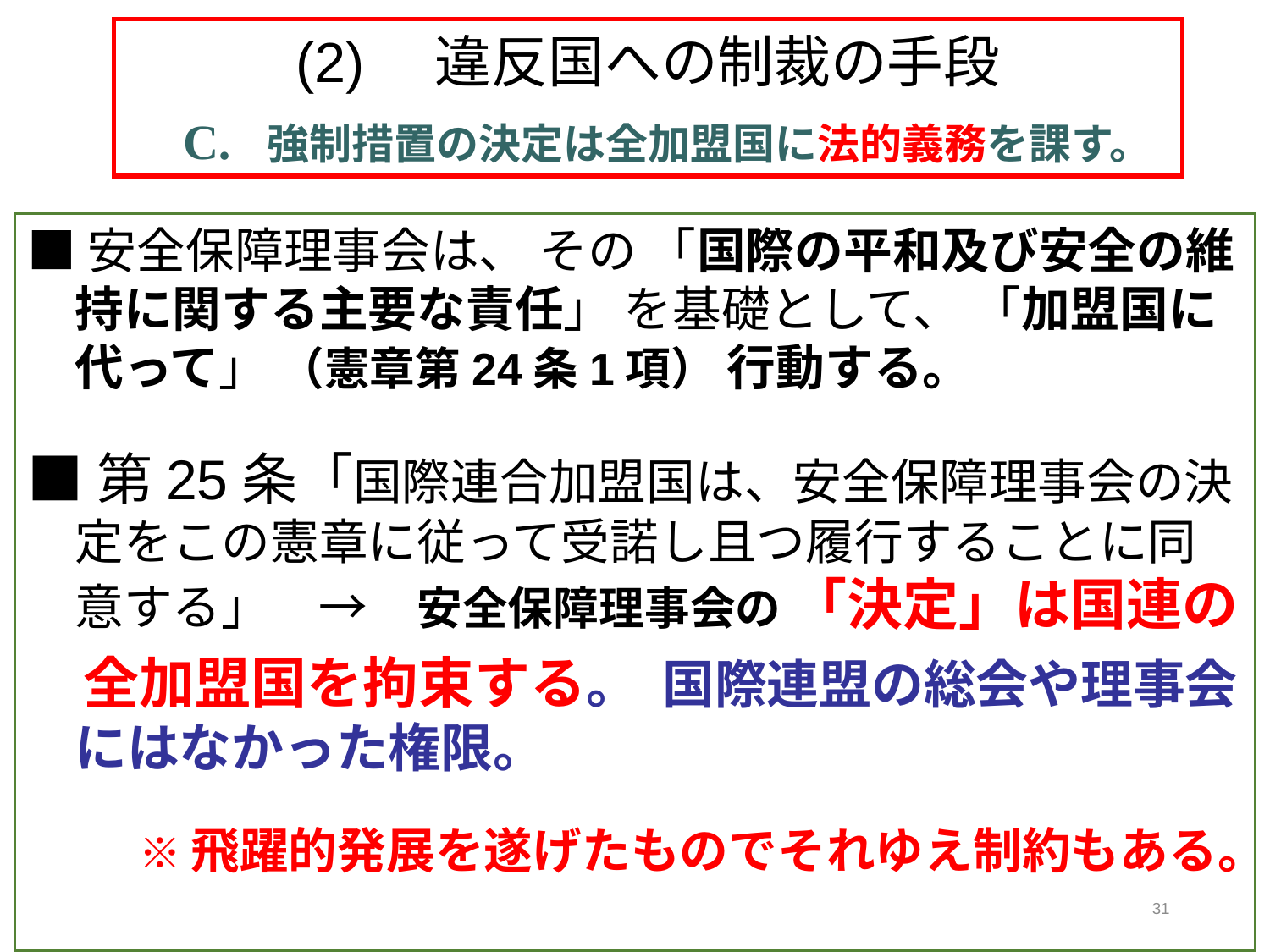

(2)　違反国への制裁の手段
　C.  強制措置の決定は全加盟国に法的義務を課す。
■安全保障理事会は、 その 「国際の平和及び安全の維持に関する主要な責任」 を基礎として、 「加盟国に代って」 （憲章第24条1項） 行動する。

■第25条「国際連合加盟国は、安全保障理事会の決定をこの憲章に従って受諾し且つ履行することに同意する」　→　安全保障理事会の 「決定」は国連の
　全加盟国を拘束する。  国際連盟の総会や理事会にはなかった権限。

　　※ 飛躍的発展を遂げたものでそれゆえ制約もある。

31